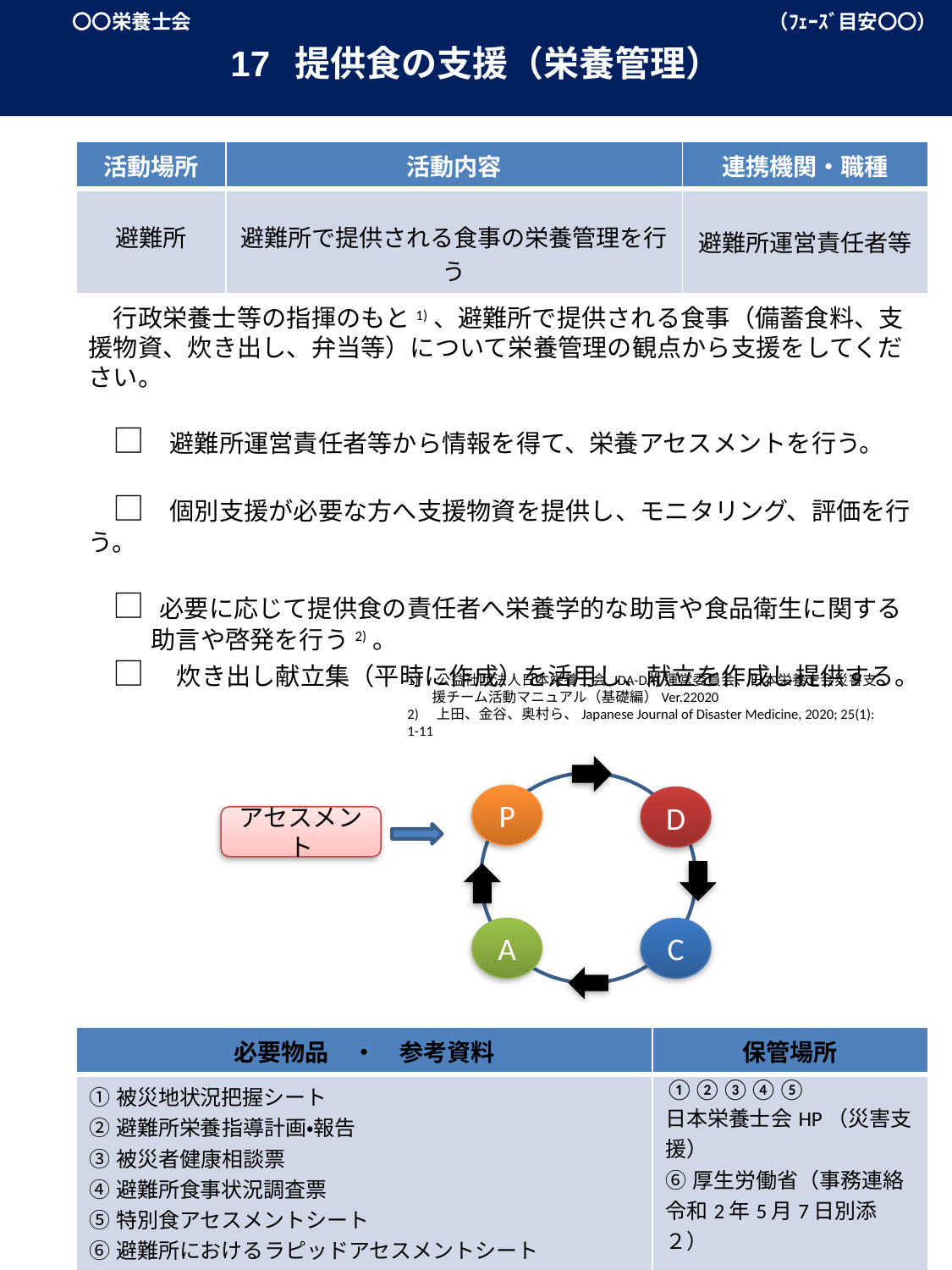

〇〇栄養士会　　　　　　　　　　　　　　　　　　　　　　　　　　　　　（ﾌｪｰｽﾞ目安〇〇）
17  提供食の支援（栄養管理）
| 活動場所 | 活動内容 | 連携機関・職種 |
| --- | --- | --- |
| 避難所 | 避難所で提供される食事の栄養管理を行う | 避難所運営責任者等 |
　行政栄養士等の指揮のもと1)、避難所で提供される食事（備蓄食料、支援物資、炊き出し、弁当等）について栄養管理の観点から支援をしてください。

　□　避難所運営責任者等から情報を得て、栄養アセスメントを行う。

　□　個別支援が必要な方へ支援物資を提供し、モニタリング、評価を行う。

　□  必要に応じて提供食の責任者へ栄養学的な助言や食品衛生に関する助言や啓発を行う2)。
　□　炊き出し献立集（平時に作成）を活用し、献立を作成し提供する。
1)　公益社団法人日本栄養士会 JDA-DAT運営委員会、日本栄養士会災害支援チーム活動マニュアル（基礎編）Ver.22020
2)　上田、金谷、奥村ら、Japanese Journal of Disaster Medicine, 2020; 25(1): 1-11

P
D
アセスメント

A
C

| 必要物品　・　参考資料 | 保管場所 |
| --- | --- |
| ①被災地状況把握シート ②避難所栄養指導計画・報告 ③被災者健康相談票 ④避難所食事状況調査票 ⑤特別食アセスメントシート ⑥避難所におけるラピッドアセスメントシート | ①②③④⑤ 日本栄養士会HP（災害支援） ⑥厚生労働省（事務連絡令和2年5月7日別添２） |